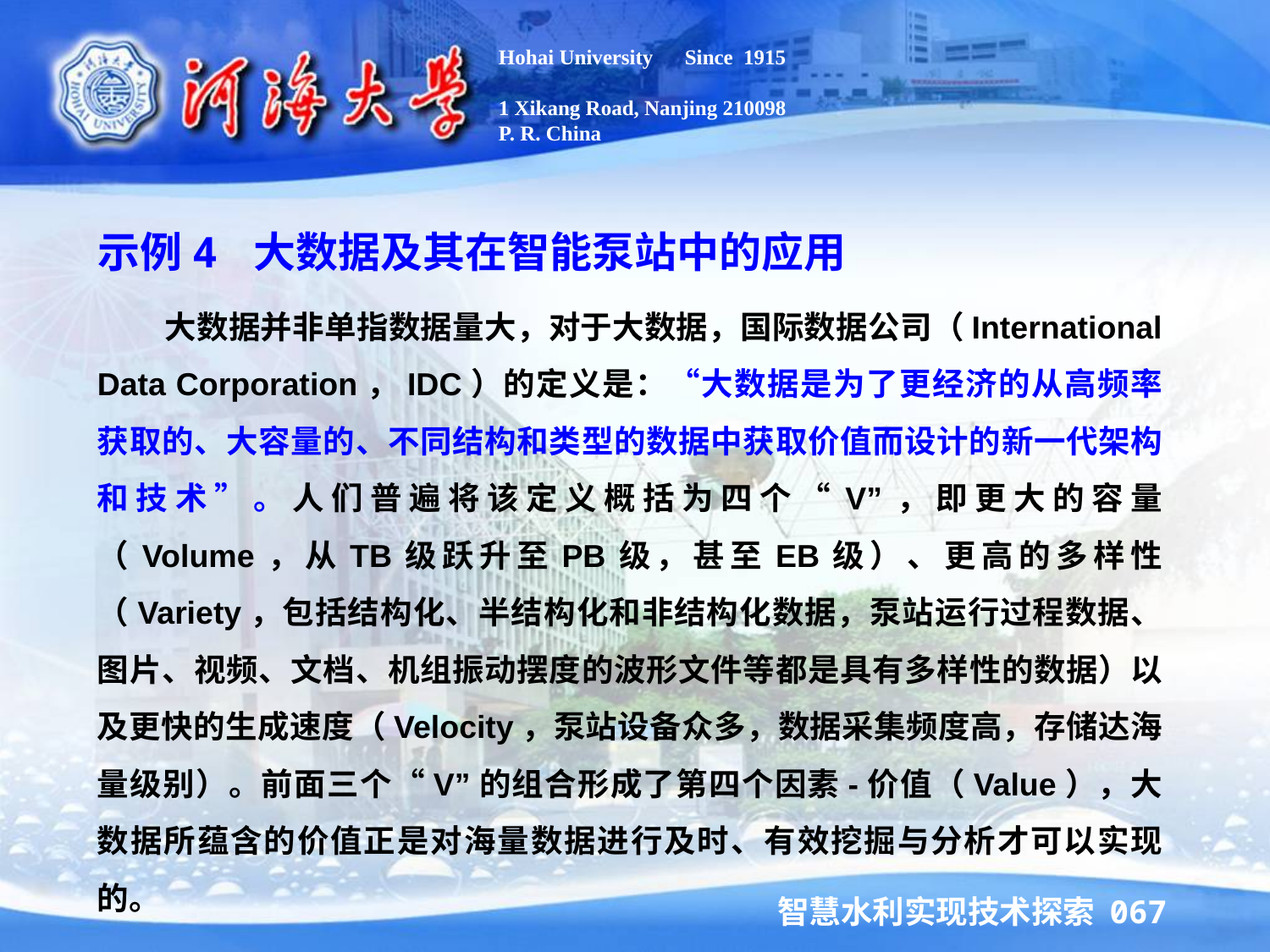

Hohai University      Since  1915
1 Xikang Road, Nanjing 210098
P. R. China
示例4 大数据及其在智能泵站中的应用
        大数据并非单指数据量大，对于大数据，国际数据公司（International Data Corporation，IDC）的定义是：“大数据是为了更经济的从高频率获取的、大容量的、不同结构和类型的数据中获取价值而设计的新一代架构和技术”。人们普遍将该定义概括为四个“V”，即更大的容量（Volume，从TB级跃升至PB级，甚至EB级）、更高的多样性（Variety，包括结构化、半结构化和非结构化数据，泵站运行过程数据、图片、视频、文档、机组振动摆度的波形文件等都是具有多样性的数据）以及更快的生成速度（Velocity，泵站设备众多，数据采集频度高，存储达海量级别）。前面三个“V”的组合形成了第四个因素-价值（Value），大数据所蕴含的价值正是对海量数据进行及时、有效挖掘与分析才可以实现的。
智慧水利实现技术探索 067